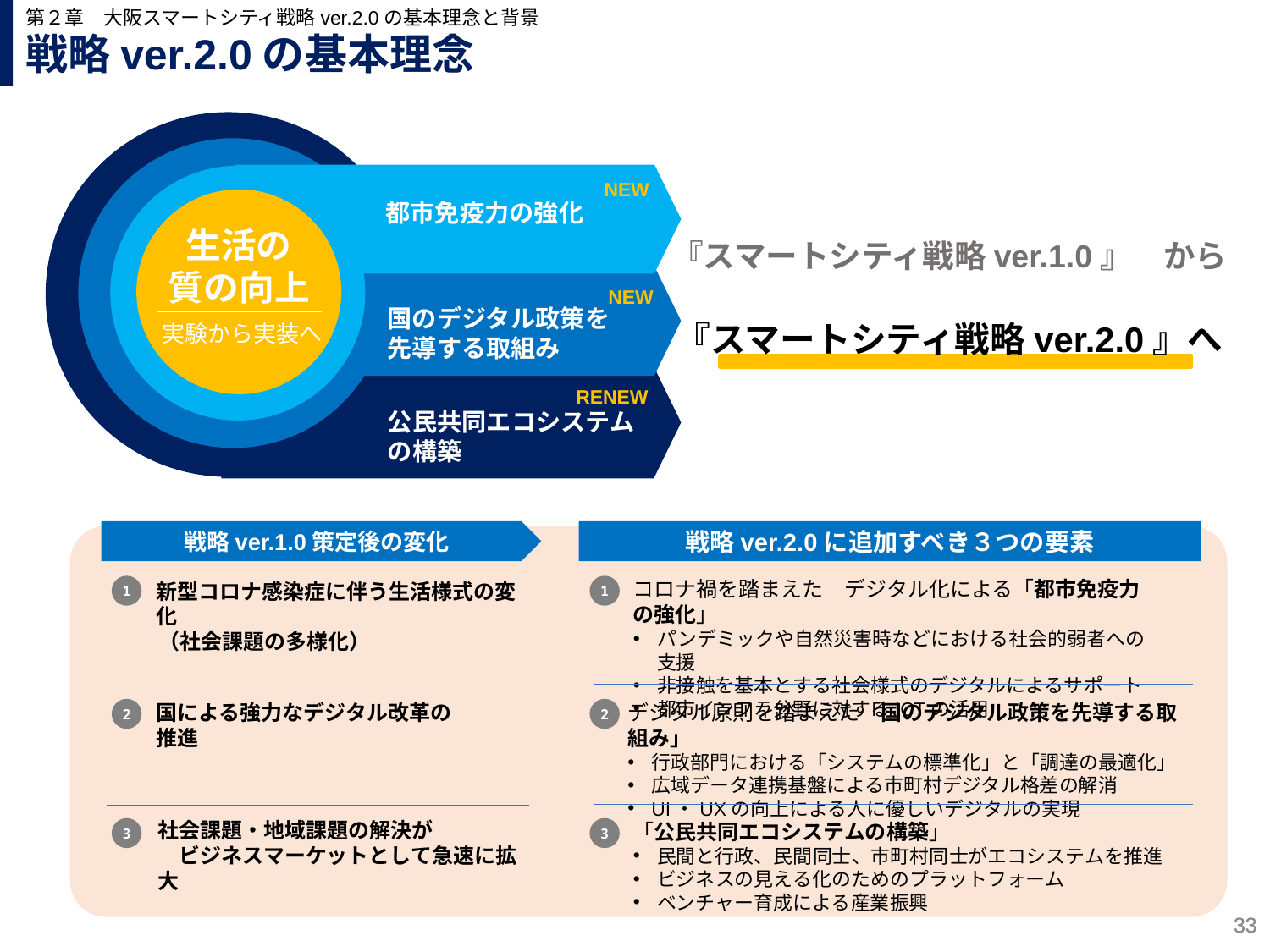

第２章　大阪スマートシティ戦略ver.2.0の基本理念と背景
# 戦略ver.2.0の基本理念

NEW

都市免疫力の強化
生活の
質の向上
『スマートシティ戦略ver.1.0』　から

NEW
国のデジタル政策を
先導する取組み
『スマートシティ戦略ver.2.0』へ
実験から実装へ

RENEW
公民共同エコシステム
の構築
戦略ver.1.0策定後の変化
戦略ver.2.0に追加すべき３つの要素

コロナ禍を踏まえた　デジタル化による「都市免疫力の強化」
パンデミックや自然災害時などにおける社会的弱者への支援
非接触を基本とする社会様式のデジタルによるサポート
都市インフラ分野に対するICTの活用
新型コロナ感染症に伴う生活様式の変化
　　（社会課題の多様化）
1
1
国による強力なデジタル改革の推進
デジタル原則を踏まえた「国のデジタル政策を先導する取組み」
行政部門における「システムの標準化」と「調達の最適化」
広域データ連携基盤による市町村デジタル格差の解消
UI・UXの向上による人に優しいデジタルの実現
2
2
社会課題・地域課題の解決が
　ビジネスマーケットとして急速に拡大
「公民共同エコシステムの構築」
民間と行政、民間同士、市町村同士がエコシステムを推進
ビジネスの見える化のためのプラットフォーム
ベンチャー育成による産業振興
3
3
33
33